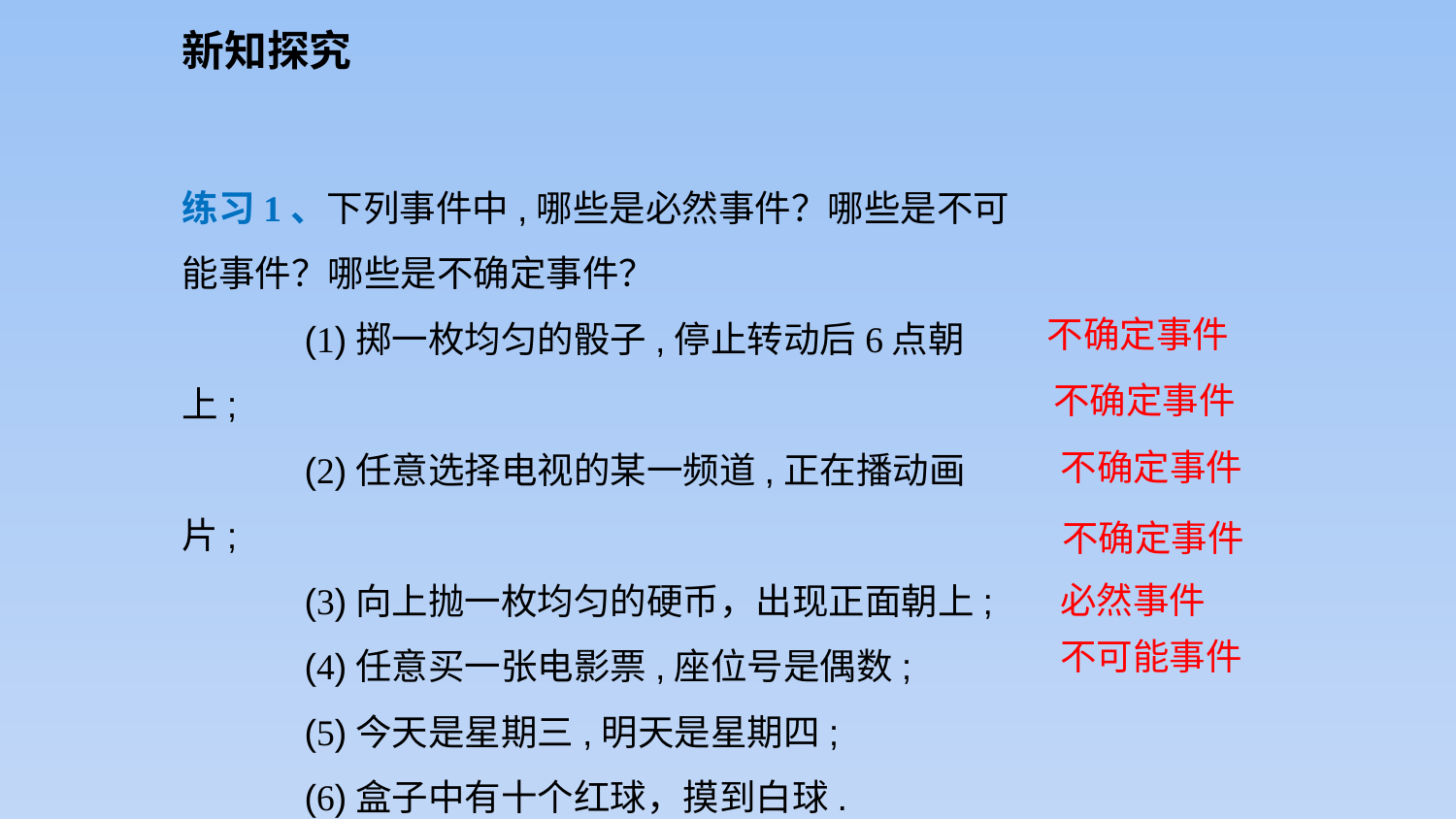

新知探究
练习1、下列事件中,哪些是必然事件？哪些是不可能事件？哪些是不确定事件？
            (1)掷一枚均匀的骰子,停止转动后6点朝上;
            (2)任意选择电视的某一频道,正在播动画片;
            (3)向上抛一枚均匀的硬币，出现正面朝上;
            (4)任意买一张电影票,座位号是偶数;
            (5)今天是星期三,明天是星期四;
            (6)盒子中有十个红球，摸到白球.
不确定事件
不确定事件
不确定事件
不确定事件
必然事件
不可能事件